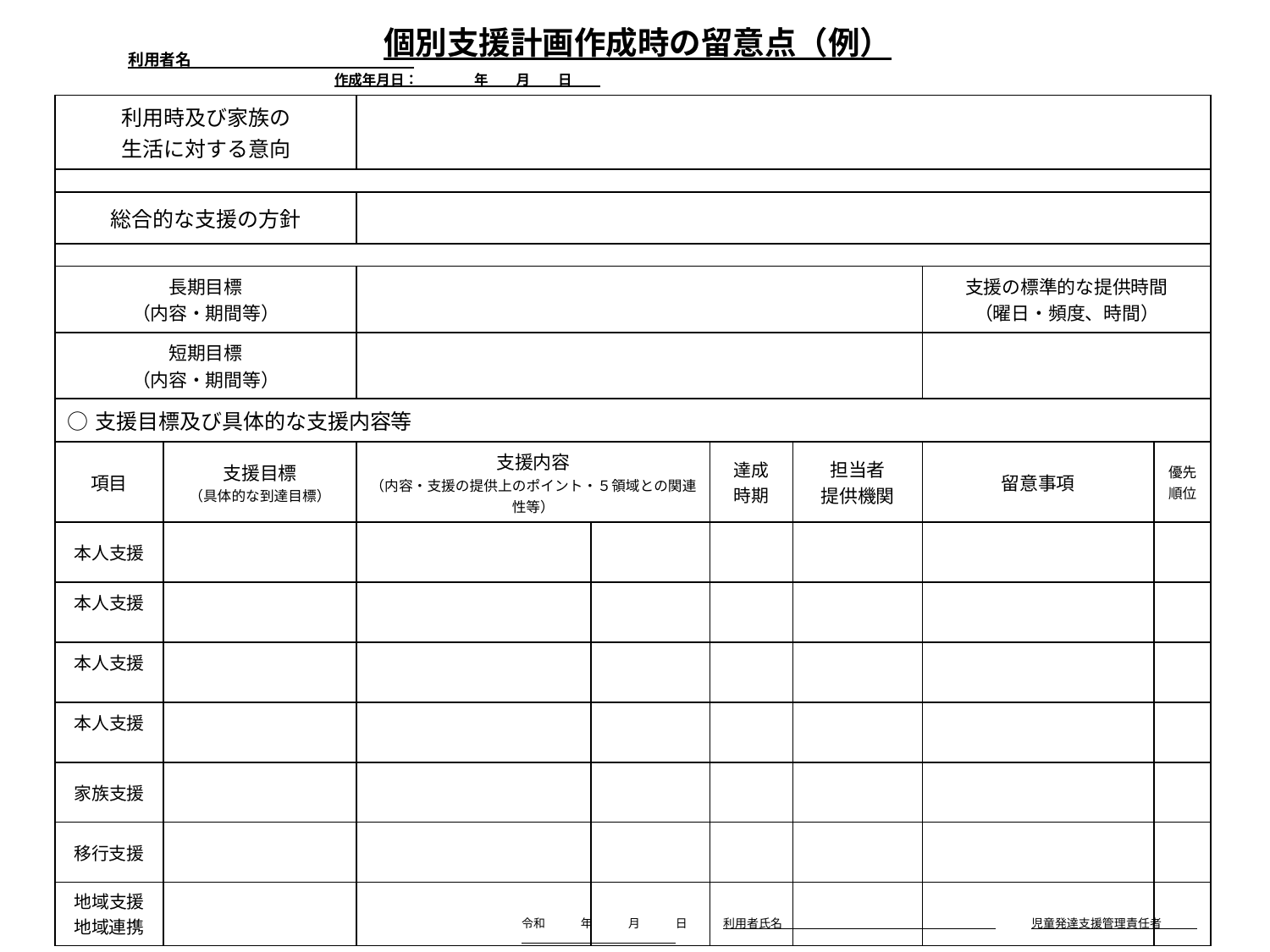

個別支援計画作成時の留意点（例）
利用者名　　　　　　　　　　　　　　　　　　　　　　　　　　　　　　　　　　　　　　　　　　　　　　　　　　　　　　　　　　　　　　　　　　　　　　　　　　　　　作成年月日：　　　　年　　月　　日
| 利用時及び家族の 生活に対する意向 |  |  |  |  |  |  |  |
| --- | --- | --- | --- | --- | --- | --- | --- |
|  |  |  |  |  |  |  |  |
| 総合的な支援の方針 |  |  |  |  |  |  |  |
|  |  |  |  |  |  |  |  |
| 長期目標 （内容・期間等） |  |  |  |  |  | 支援の標準的な提供時間 （曜日・頻度、時間） |  |
| 短期目標 （内容・期間等） |  |  |  |  |  |  |  |
| ○支援目標及び具体的な支援内容等 |  |  |  |  |  |  |  |
| 項目 | 支援目標 （具体的な到達目標） | 支援内容 （内容・支援の提供上のポイント・５領域との関連性等） |  | 達成 時期 | 担当者 提供機関 | 留意事項 | 優先順位 |
| 本人支援 |  |  |  |  |  |  |  |
| 本人支援 |  |  |  |  |  |  |  |
| 本人支援 |  |  |  |  |  |  |  |
| 本人支援 |  |  |  |  |  |  |  |
| 家族支援 |  |  |  |  |  |  |  |
| 移行支援 |  |  |  |  |  |  |  |
| 地域支援 地域連携 |  |  |  |  |  |  |  |
令和　　　年　　　月　　　日　　　利用者氏名　　　　　　　　　　　　　　　　　　　　　児童発達支援管理責任者　　　　　　　　　　　　　　　　。